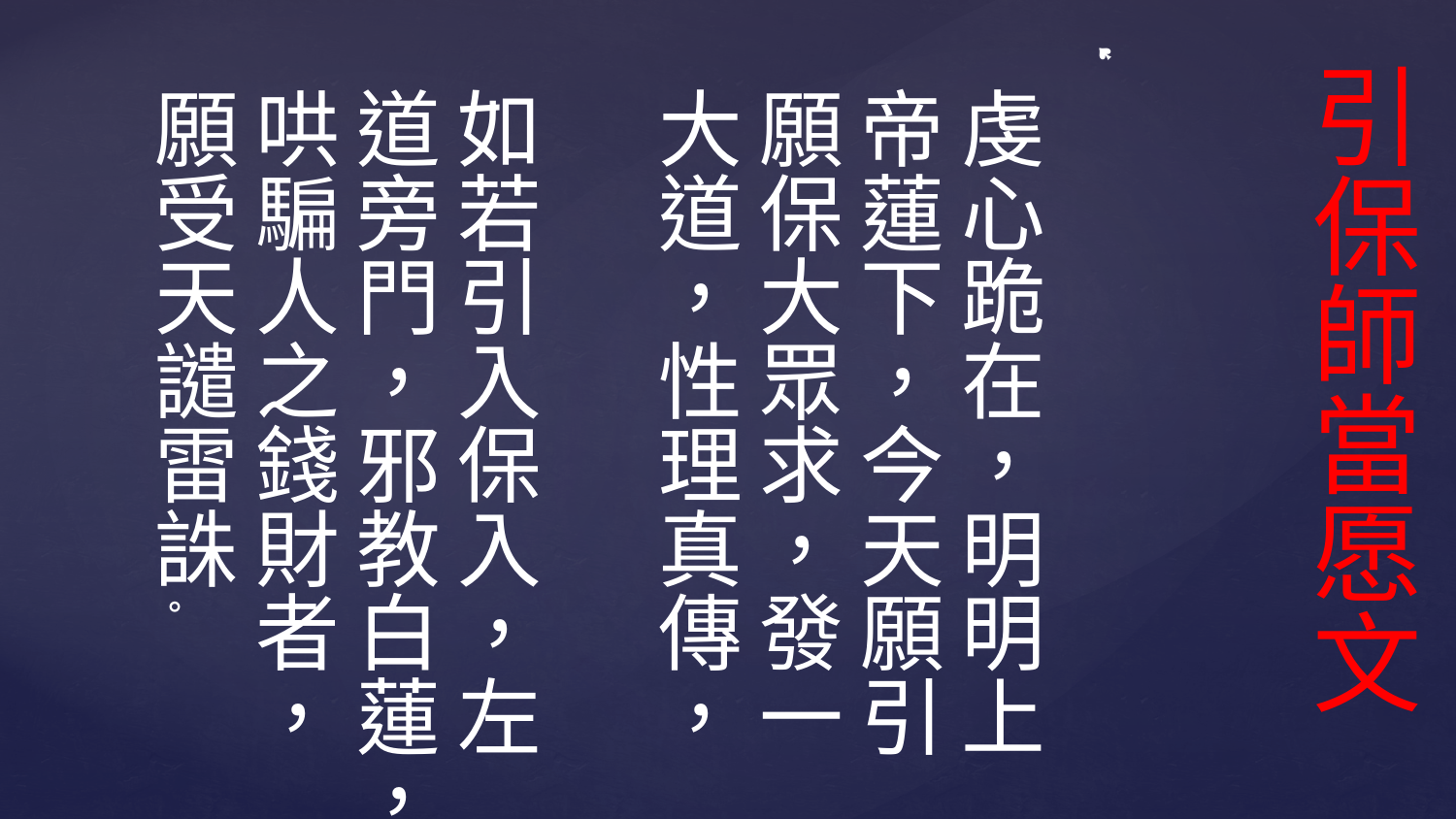

虔心跪在，明明上帝蓮下，今天願引願保大眾求，發一大道，性理真傳，
如若引入保入，左道旁門，邪教白蓮，哄騙人之錢財者，願受天譴雷誅。
# 引保師當愿文